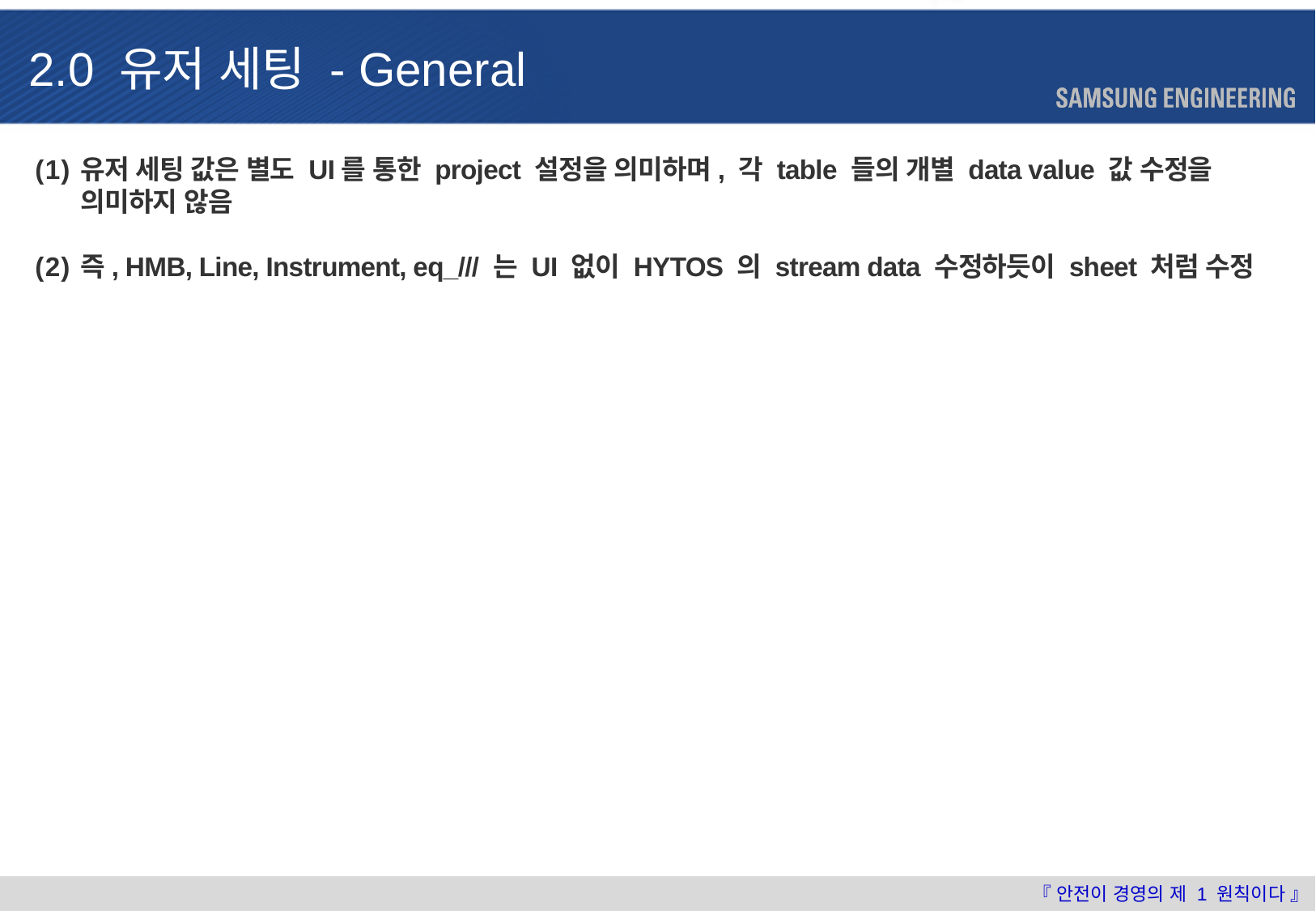

2.0 유저 세팅 - General
유저 세팅 값은 별도 UI를 통한 project 설정을 의미하며, 각 table 들의 개별 data value 값 수정을 의미하지 않음

즉, HMB, Line, Instrument, eq_/// 는 UI 없이 HYTOS 의 stream data 수정하듯이 sheet 처럼 수정